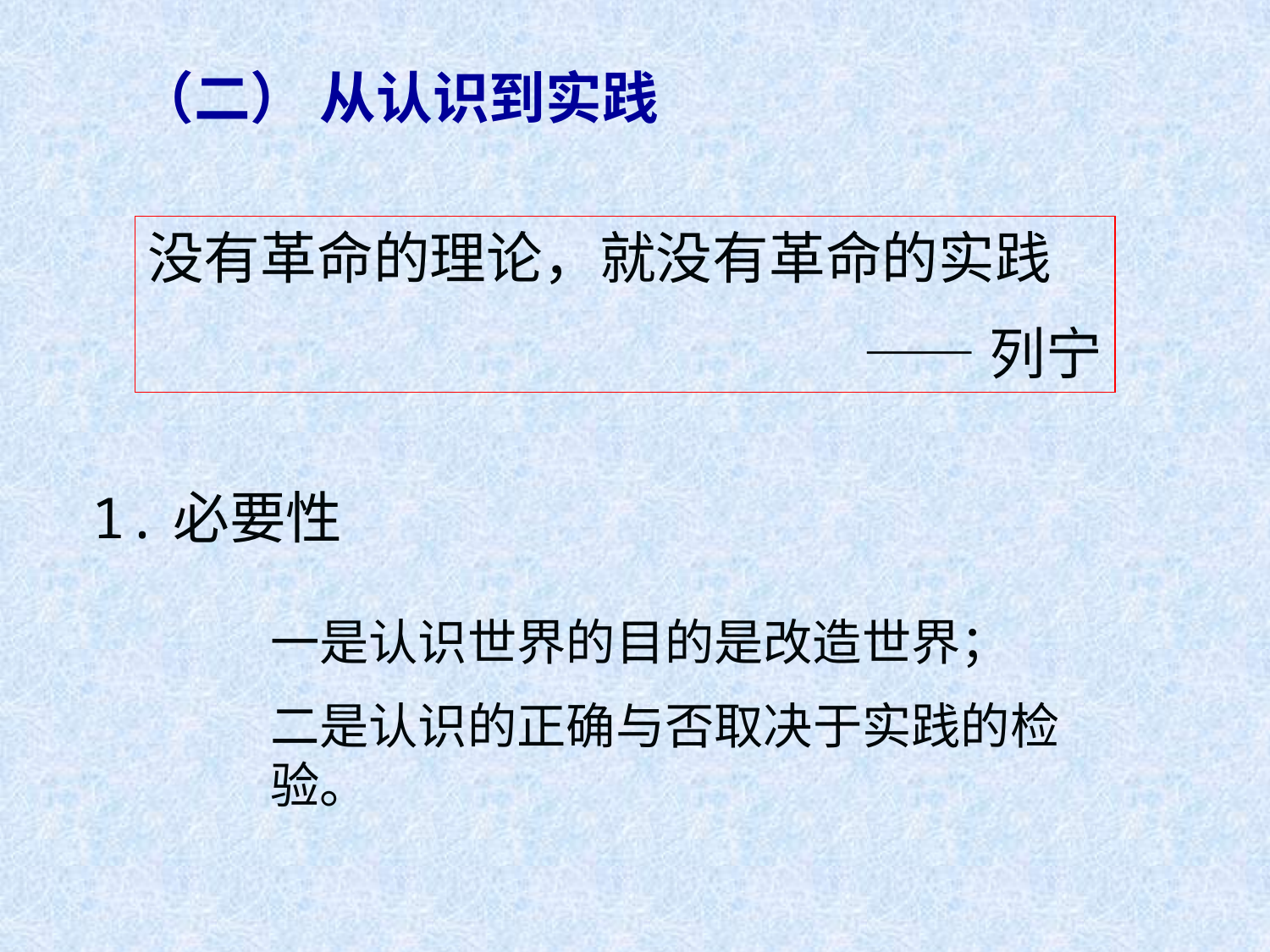

（二） 从认识到实践
没有革命的理论，就没有革命的实践
——列宁
1.必要性
一是认识世界的目的是改造世界；
二是认识的正确与否取决于实践的检验。